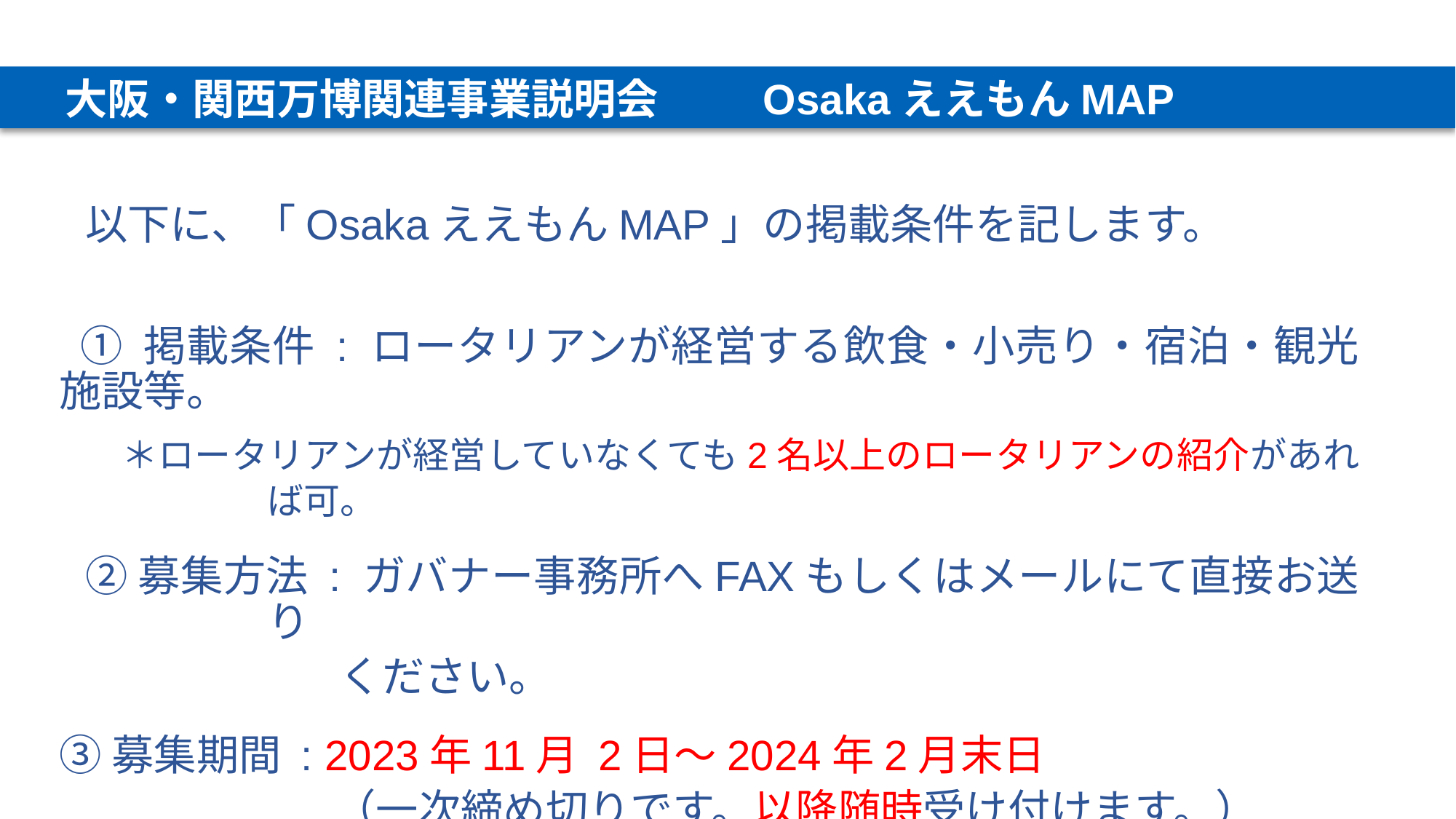

大阪・関西万博関連事業説明会　　 OsakaええもんMAP

以下に、「OsakaええもんMAP」の掲載条件を記します。

  ① 掲載条件 : ロータリアンが経営する飲食・小売り・宿泊・観光施設等。
　＊ロータリアンが経営していなくても2名以上のロータリアンの紹介があれば可。
②募集方法 : ガバナー事務所へFAXもしくはメールにて直接お送り
　　　　　　ください。
③募集期間 : 2023年11月 2日～2024年2月末日
　　（一次締め切りです。以降随時受け付けます。）